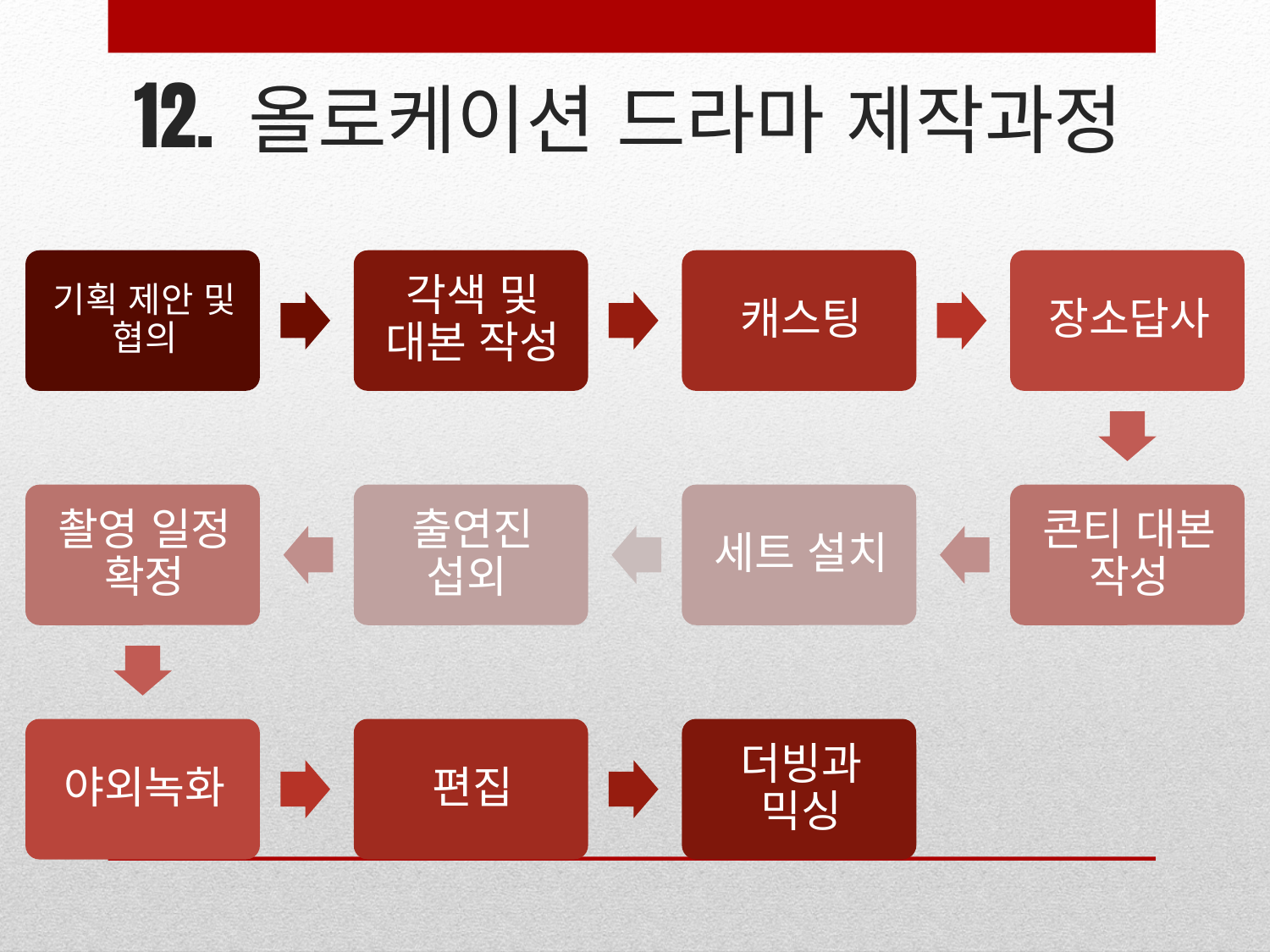

# 12. 올로케이션 드라마 제작과정
기획 제안 및 협의

각색 및 대본 작성

캐스팅

장소답사

콘티 대본 작성

세트 설치

출연진 섭외

촬영 일정 확정

야외녹화

편집

더빙과 믹싱